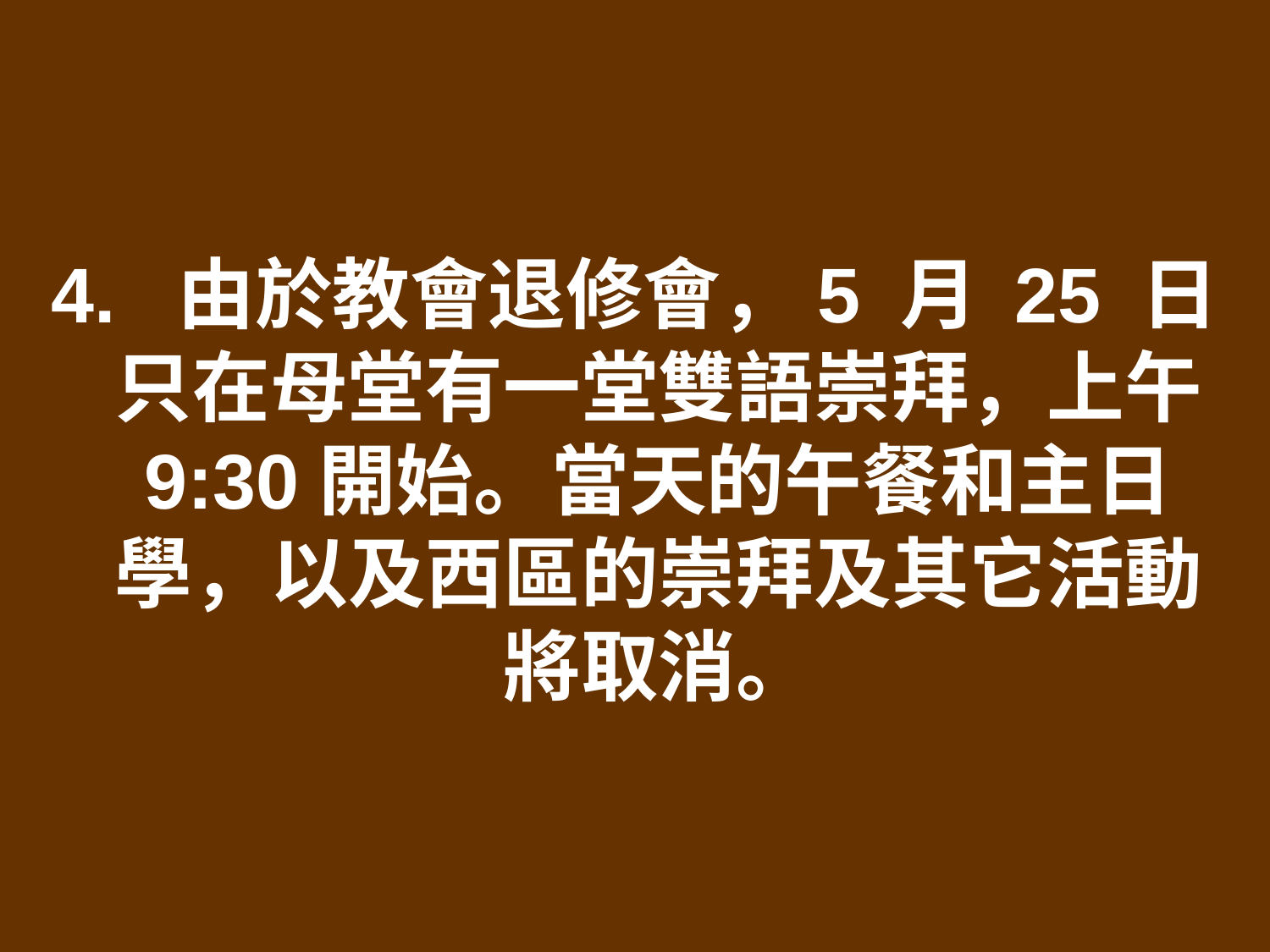

4.  由於教會退修會，5 月 25 日只在母堂有一堂雙語崇拜，上午 9:30開始。當天的午餐和主日學，以及西區的崇拜及其它活動將取消。